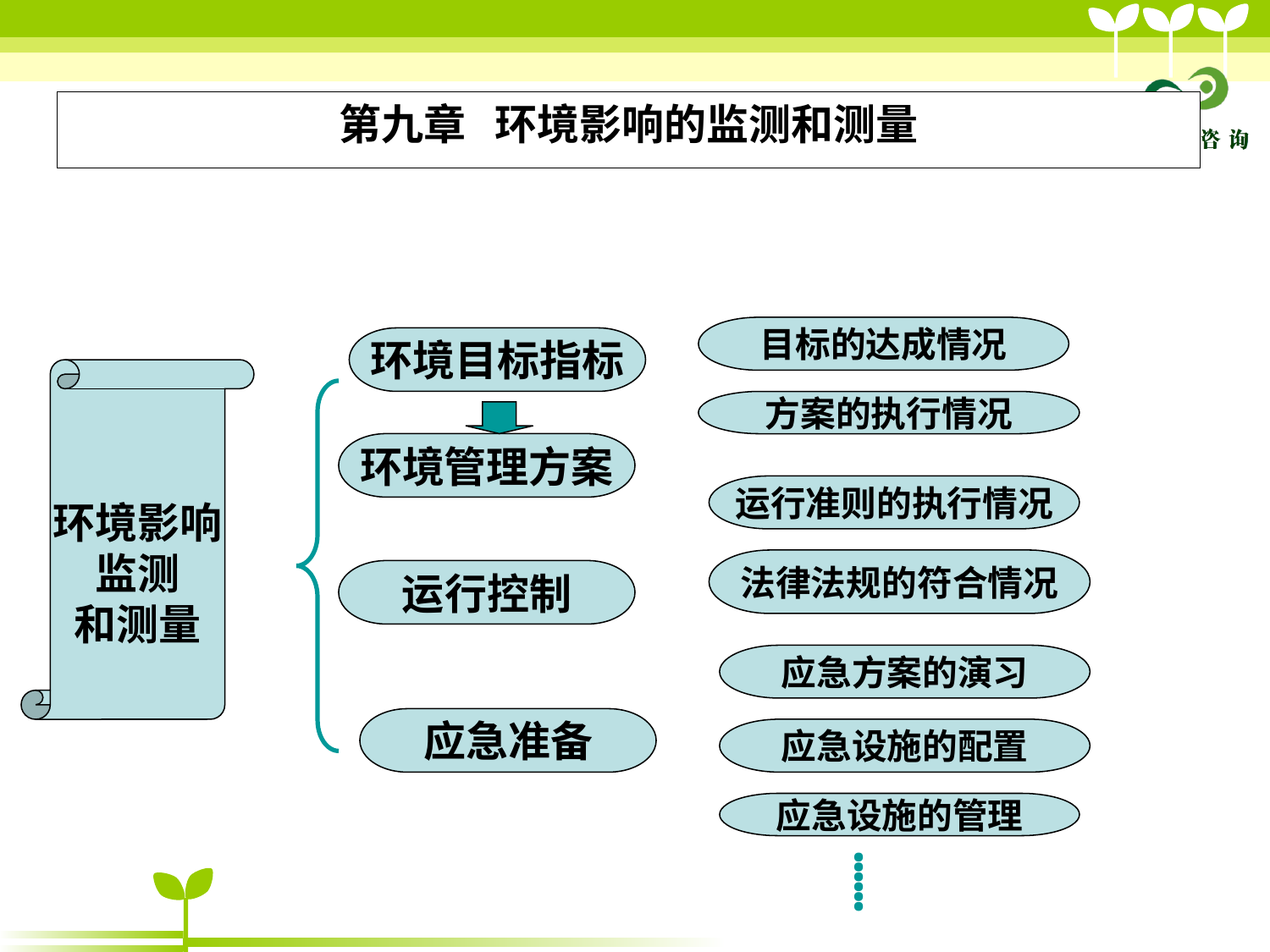

# 第九章   环境影响的监测和测量
目标的达成情况
环境目标指标

环境影响
监测
和测量

方案的执行情况

环境管理方案
运行准则的执行情况
法律法规的符合情况
运行控制
应急方案的演习
应急准备
应急设施的配置
应急设施的管理
……